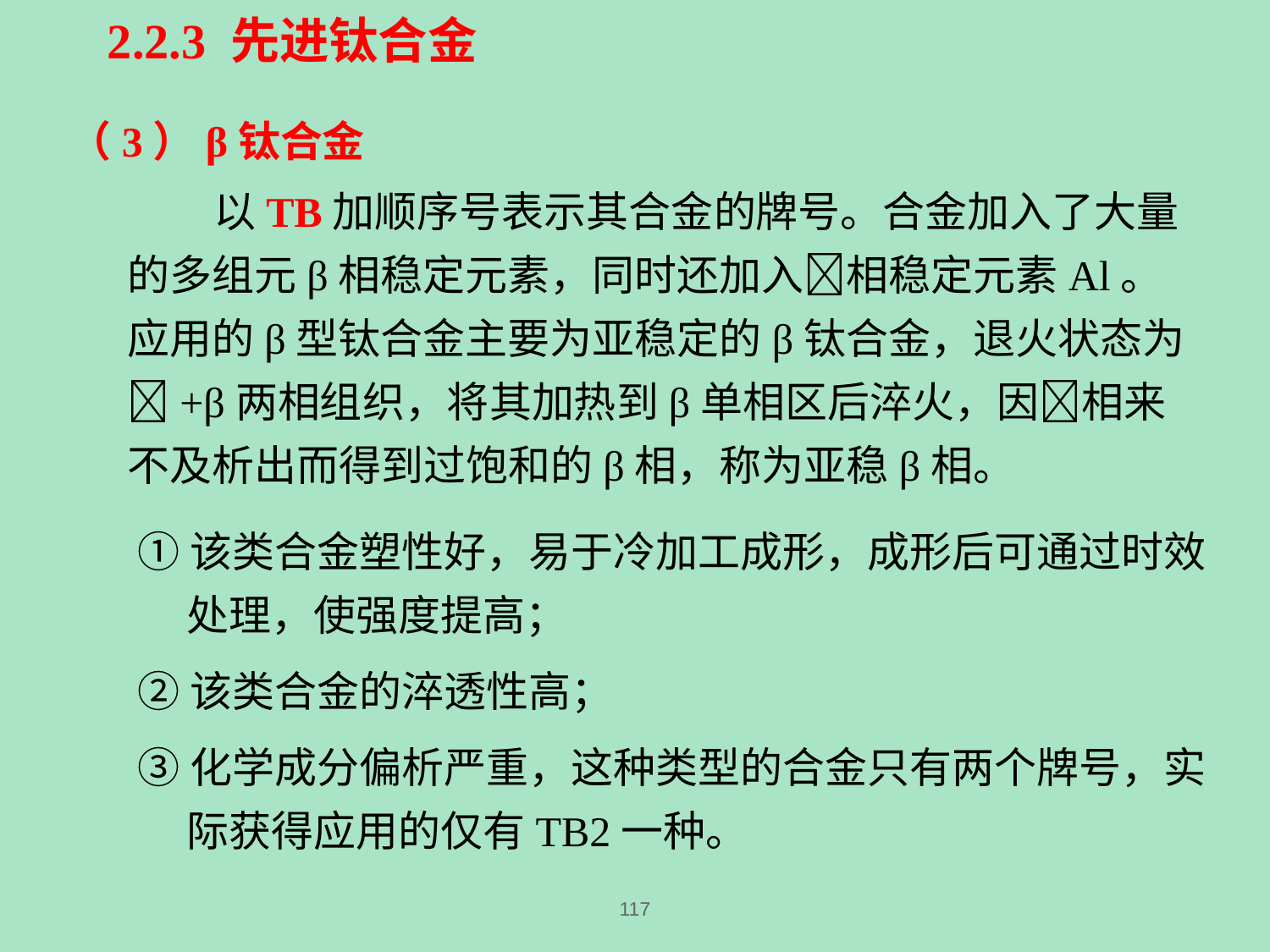

2.2.3 先进钛合金
（3）β钛合金
        以TB加顺序号表示其合金的牌号。合金加入了大量的多组元β相稳定元素，同时还加入α相稳定元素Al。应用的β型钛合金主要为亚稳定的β钛合金，退火状态为α+β两相组织，将其加热到β单相区后淬火，因α相来不及析出而得到过饱和的β相，称为亚稳β相。
①该类合金塑性好，易于冷加工成形，成形后可通过时效处理，使强度提高；
②该类合金的淬透性高；
③化学成分偏析严重，这种类型的合金只有两个牌号，实际获得应用的仅有TB2一种。
117